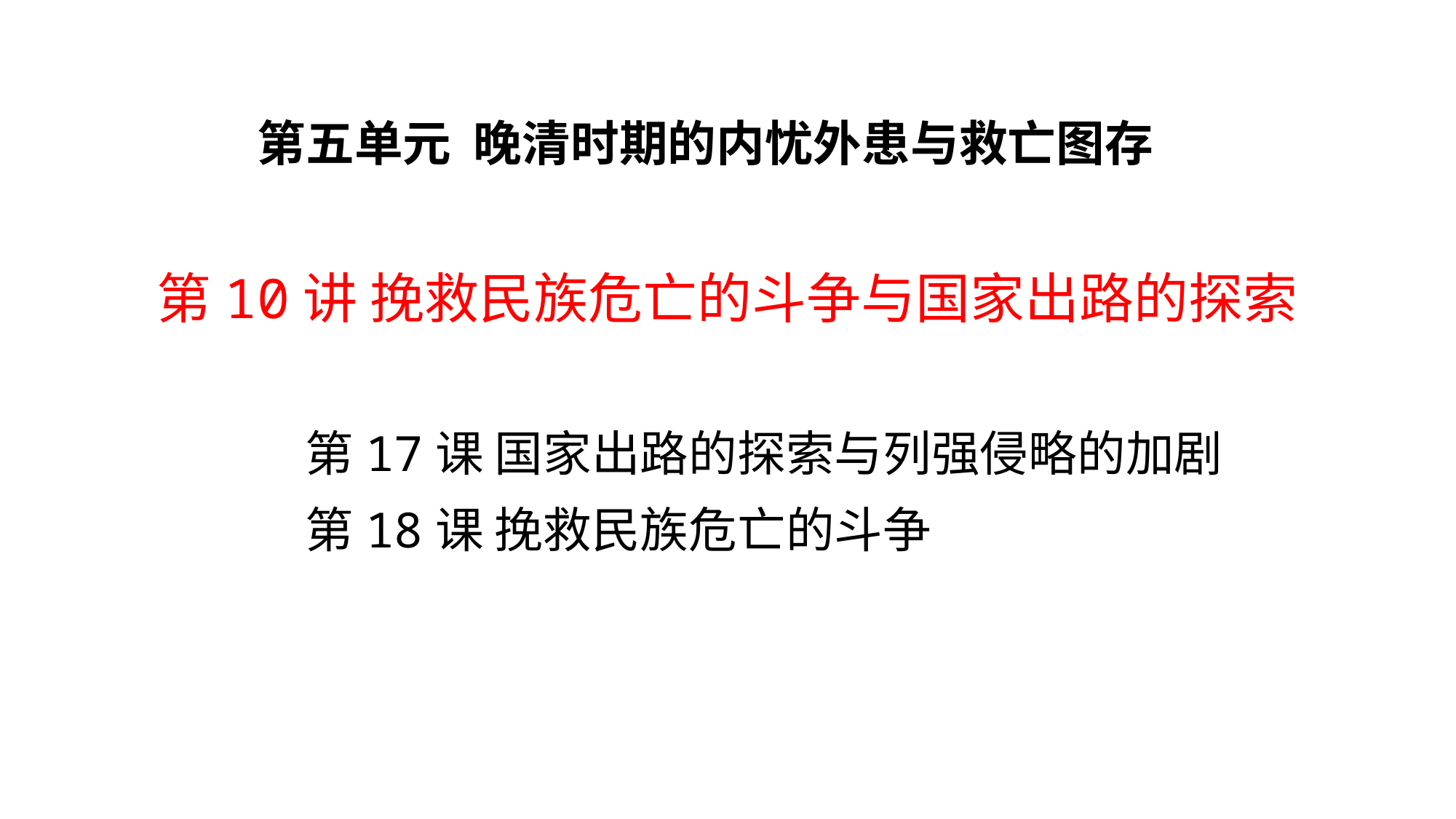

第五单元  晚清时期的内忧外患与救亡图存
第10讲 挽救民族危亡的斗争与国家出路的探索
第17课 国家出路的探索与列强侵略的加剧
第18课 挽救民族危亡的斗争